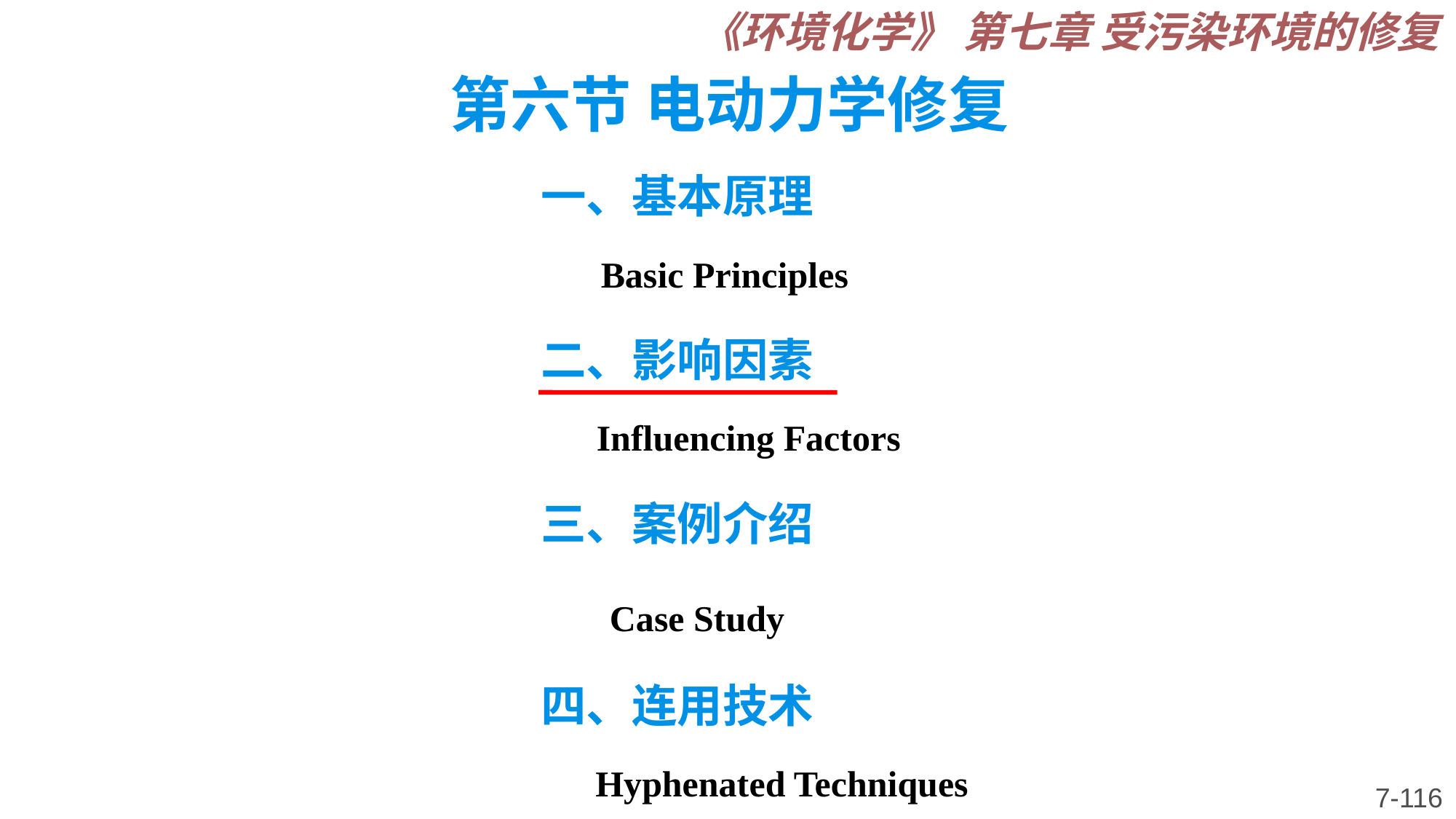

《环境化学》 第七章 受污染环境的修复

第六节 电动力学修复

一、基本原理
      Basic Principles
二、影响因素
      Influencing Factors
三、案例介绍
      Case Study
四、连用技术
      Hyphenated Techniques

7-116